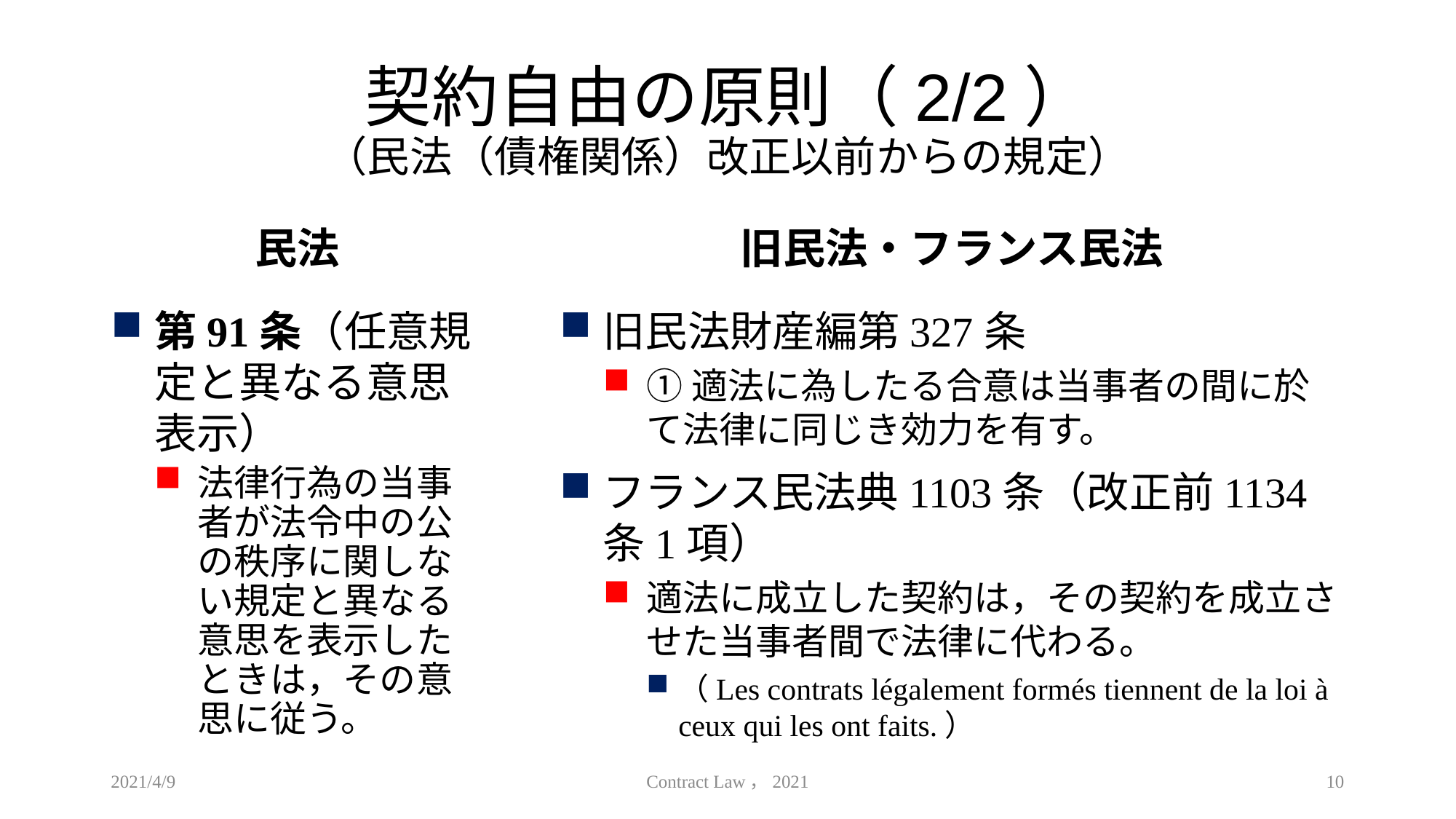

# 契約自由の原則（2/2） （民法（債権関係）改正以前からの規定）
民法
旧民法・フランス民法
第91条（任意規定と異なる意思表示）
法律行為の当事者が法令中の公の秩序に関しない規定と異なる意思を表示したときは，その意思に従う。
旧民法財産編第327条
①適法に為したる合意は当事者の間に於て法律に同じき効力を有す。
フランス民法典1103条（改正前1134条1項）
適法に成立した契約は，その契約を成立させた当事者間で法律に代わる。
（Les contrats légalement formés tiennent de la loi à ceux qui les ont faits.）
2021/4/9
Contract Law，2021
10